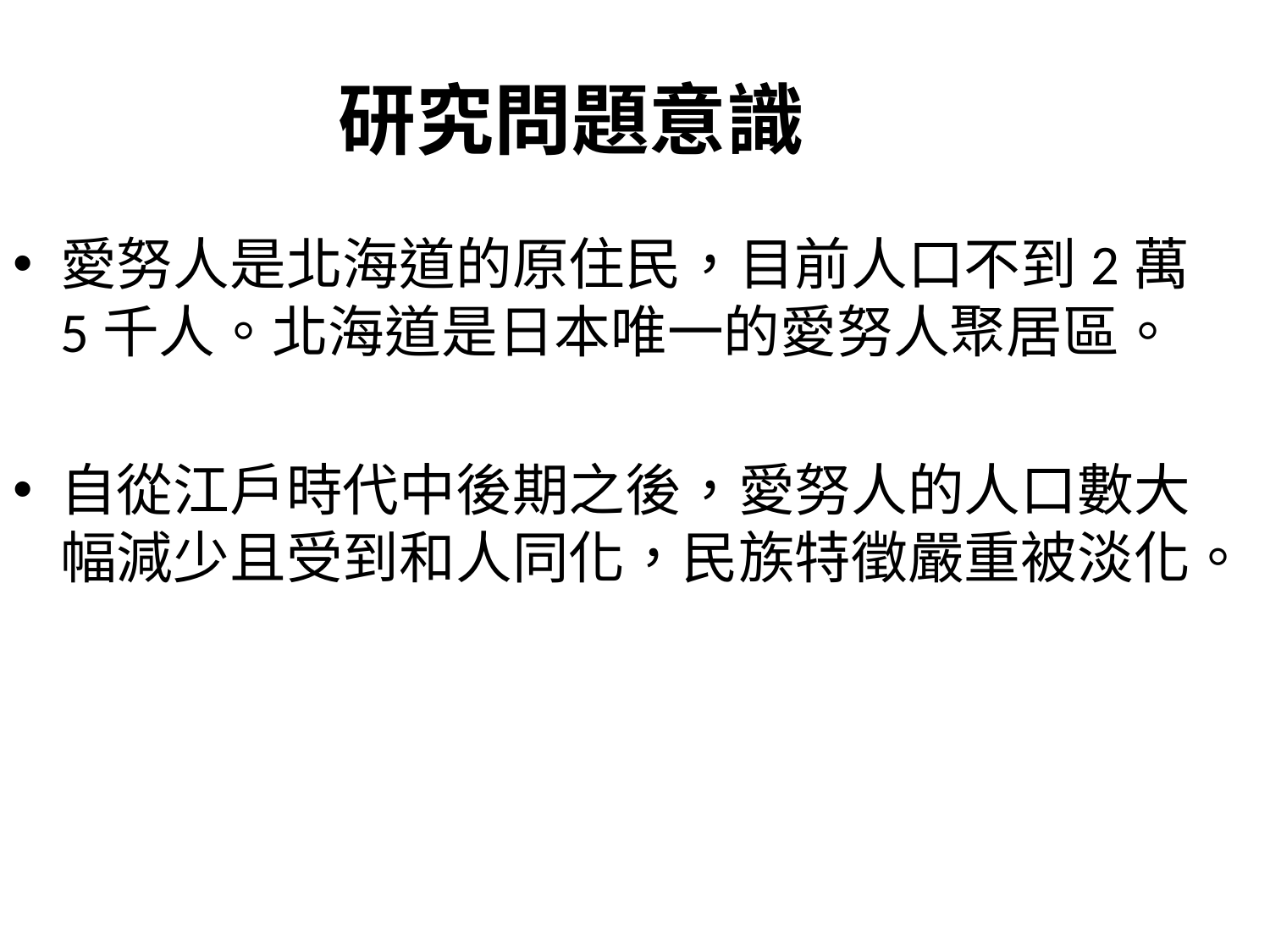

研究問題意識
愛努人是北海道的原住民，目前人口不到2萬5千人。北海道是日本唯一的愛努人聚居區。

自從江戶時代中後期之後，愛努人的人口數大幅減少且受到和人同化，民族特徵嚴重被淡化。